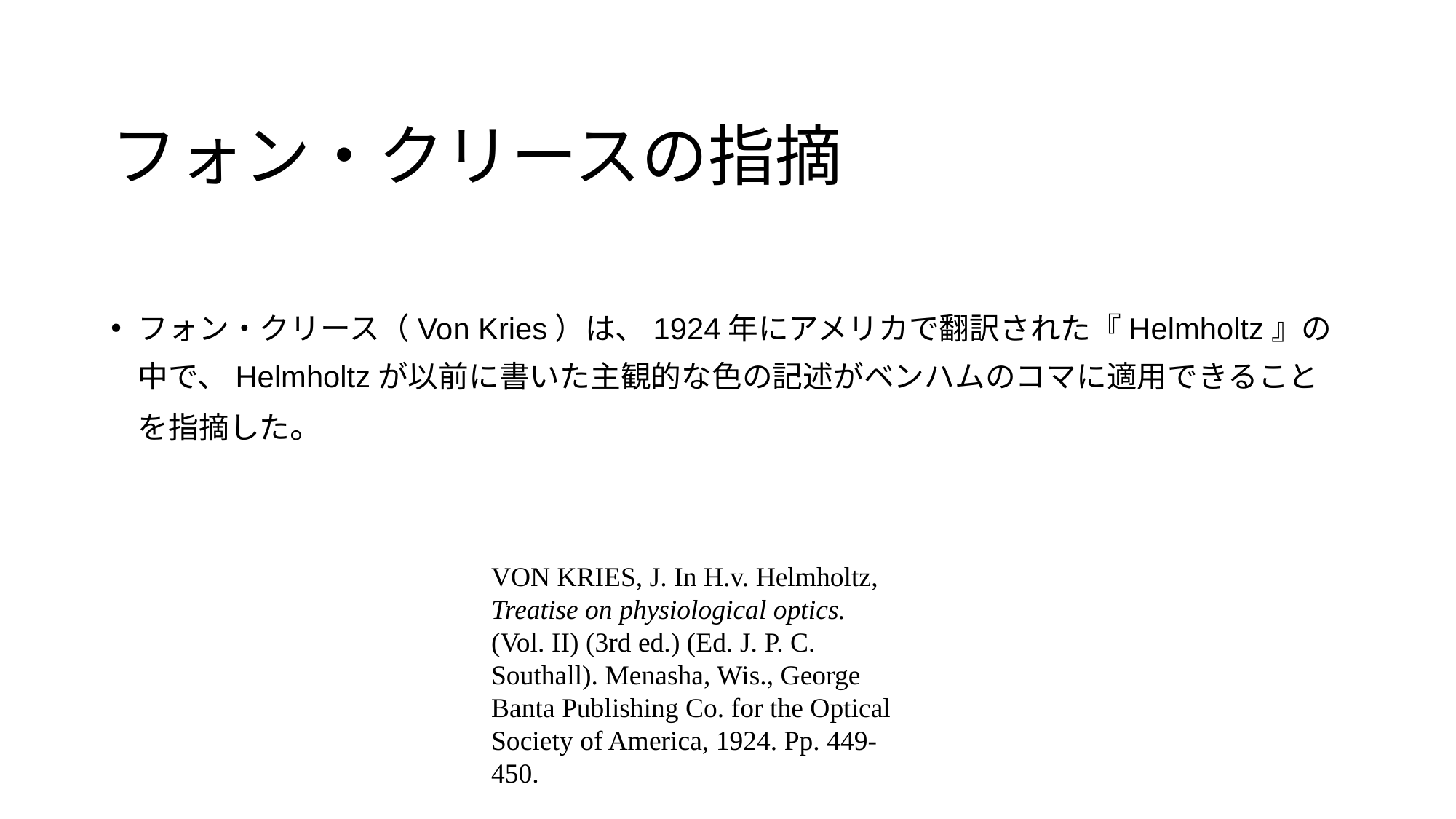

# フォン・クリースの指摘
フォン・クリース（Von Kries）は、1924年にアメリカで翻訳された『Helmholtz』の中で、Helmholtzが以前に書いた主観的な色の記述がベンハムのコマに適用できることを指摘した。
VON KRIES, J. In H.v. Helmholtz,
Treatise on physiological optics.
(Vol. II) (3rd ed.) (Ed. J. P. C.
Southall). Menasha, Wis., George
Banta Publishing Co. for the Optical
Society of America, 1924. Pp. 449-
450.